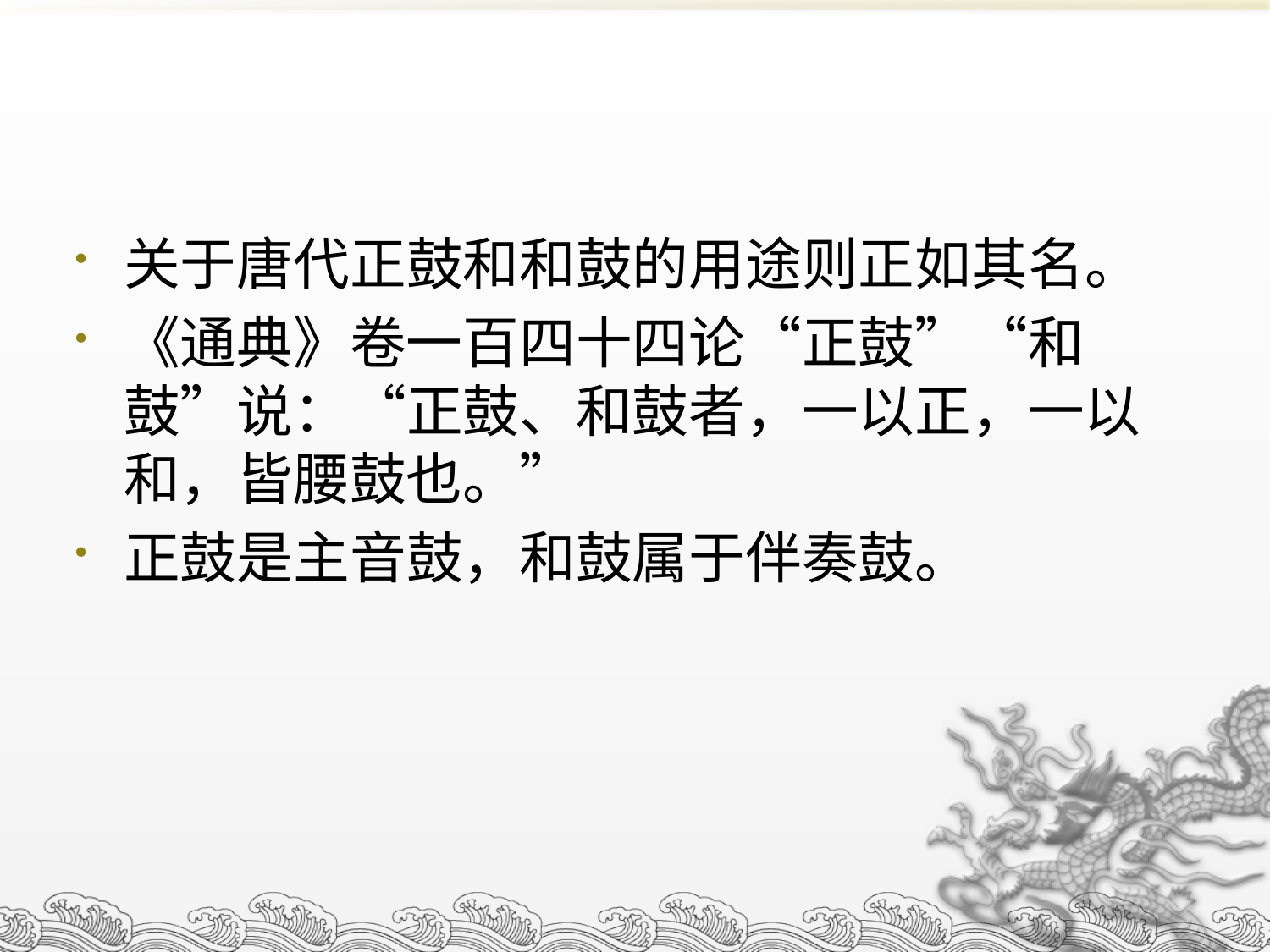

#
关于唐代正鼓和和鼓的用途则正如其名。
《通典》卷一百四十四论“正鼓”“和鼓”说：“正鼓、和鼓者，一以正，一以和，皆腰鼓也。”
正鼓是主音鼓，和鼓属于伴奏鼓。